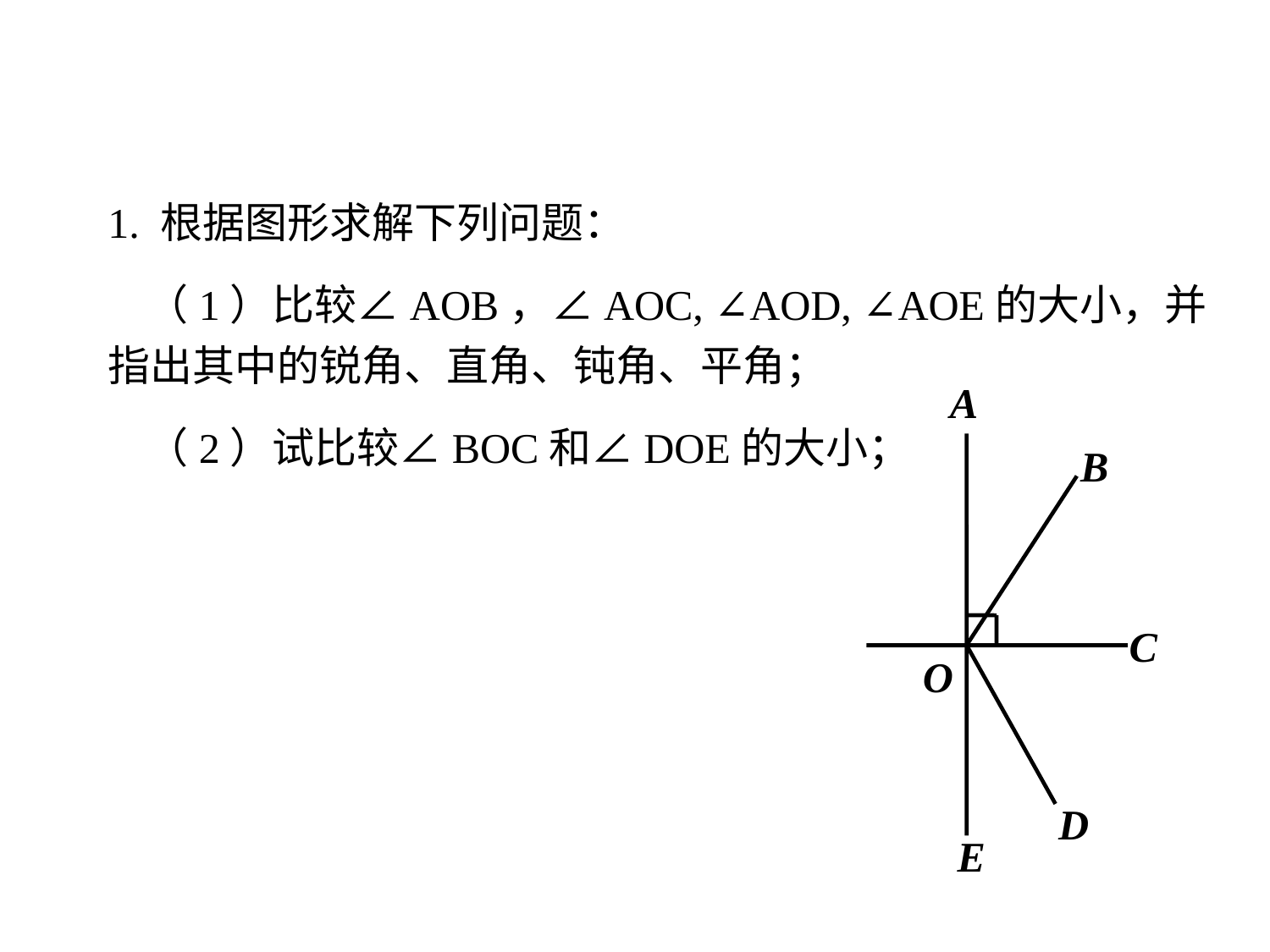

1. 根据图形求解下列问题：
   （1）比较∠AOB，∠AOC, ∠AOD, ∠AOE的大小，并指出其中的锐角、直角、钝角、平角；
   （2）试比较∠BOC和∠DOE的大小；

A

B

C

D
E

O